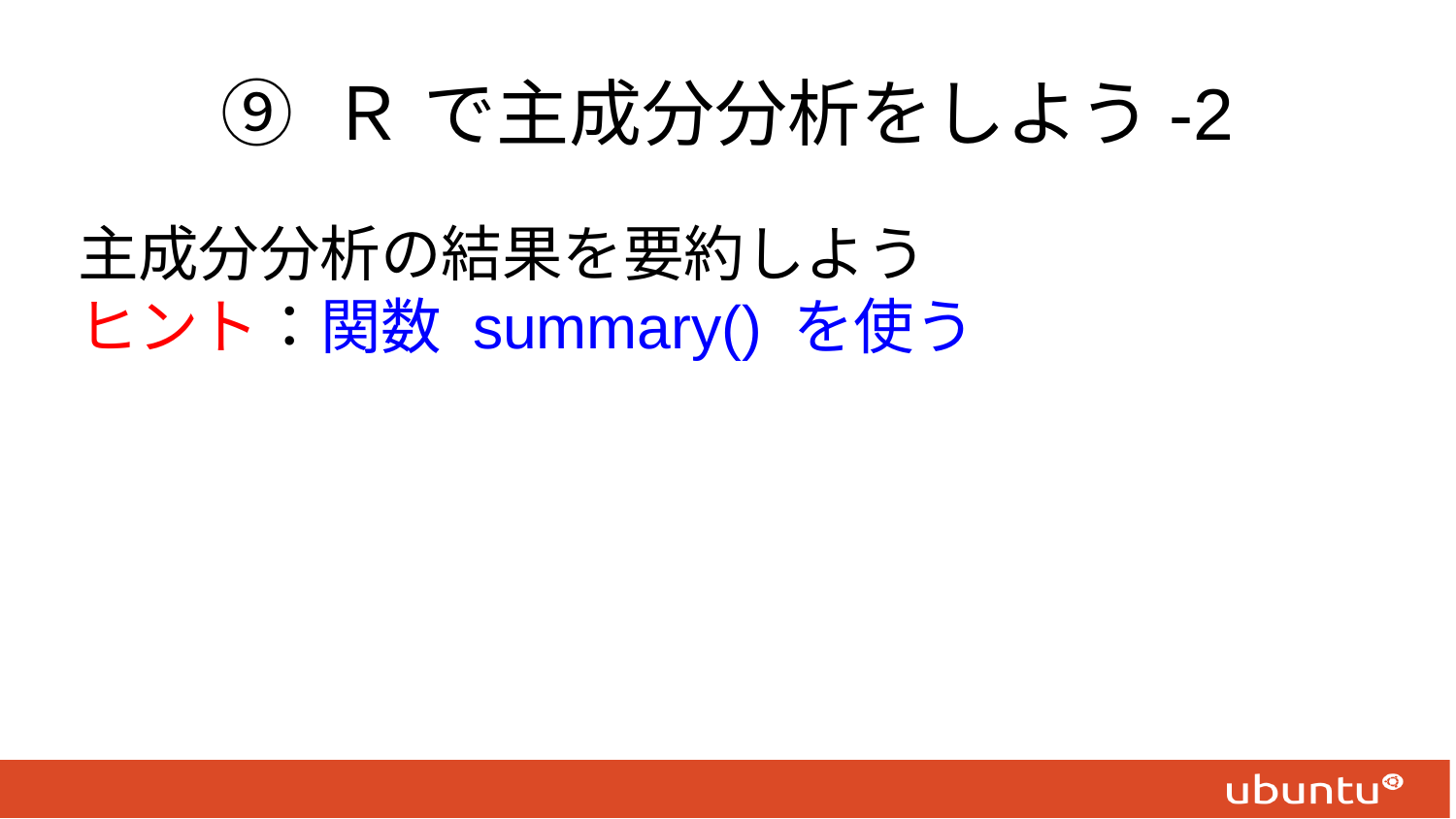

# ⑨ Ｒ で主成分分析をしよう-2
主成分分析の結果を要約しよう
ヒント：関数 summary() を使う